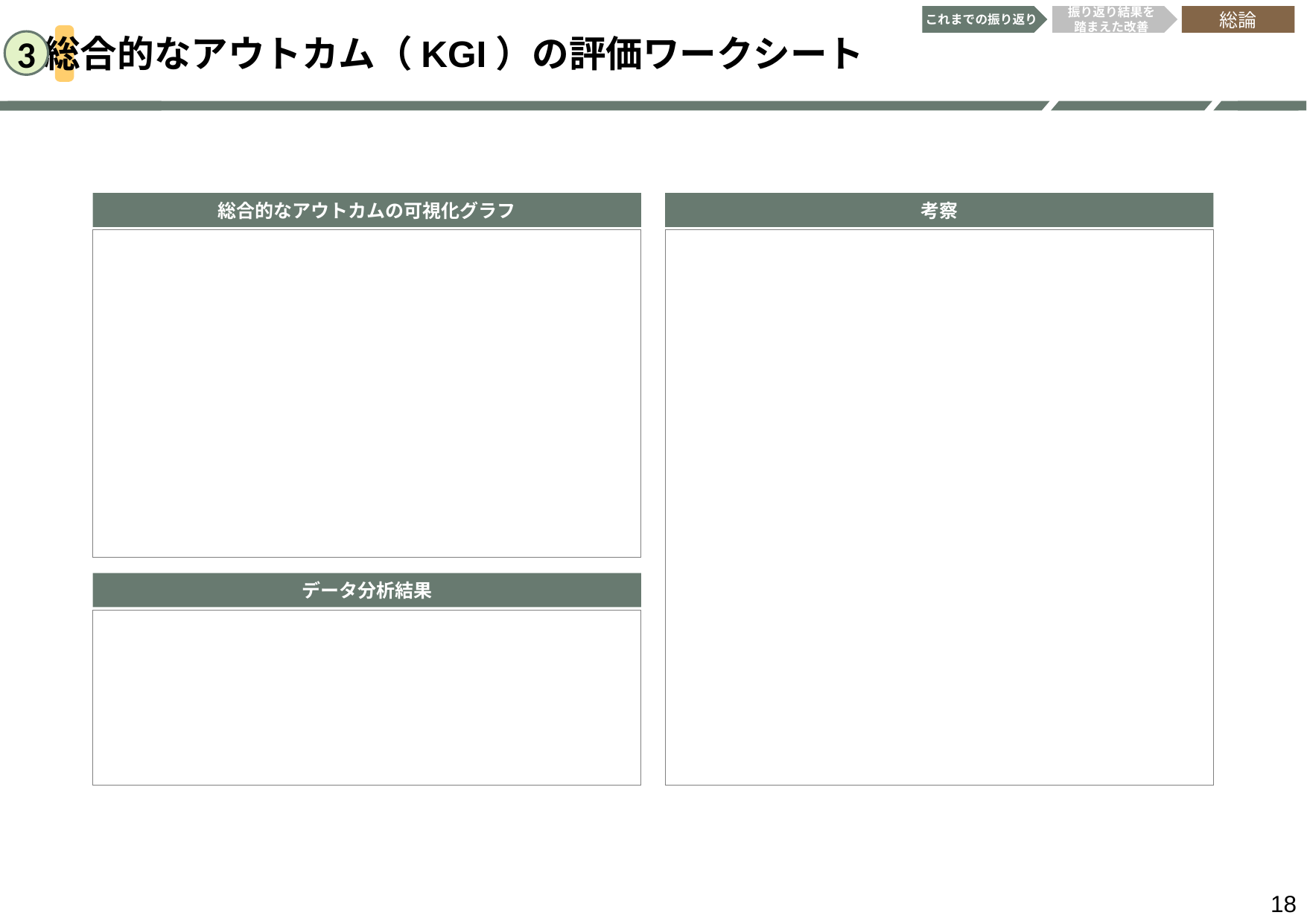

これまでの振り返り
振り返り結果を
踏まえた改善
総論
総合的なアウトカム（KGI）の評価ワークシート
3
総合的なアウトカムの可視化グラフ
考察

データ分析結果

18